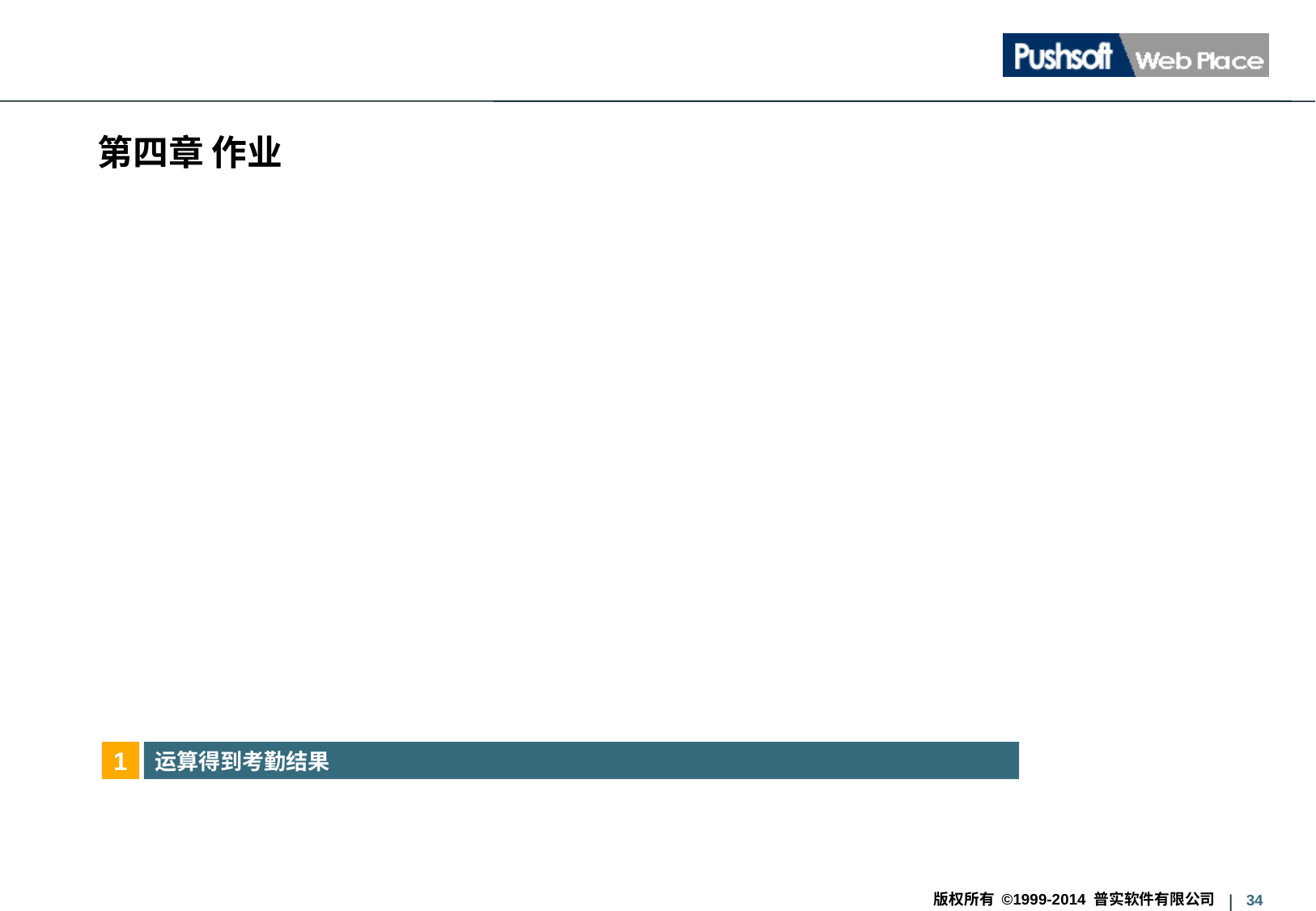

第四章 作业
1

运算得到考勤结果

版权所有 ©1999-2014 普实软件有限公司
34